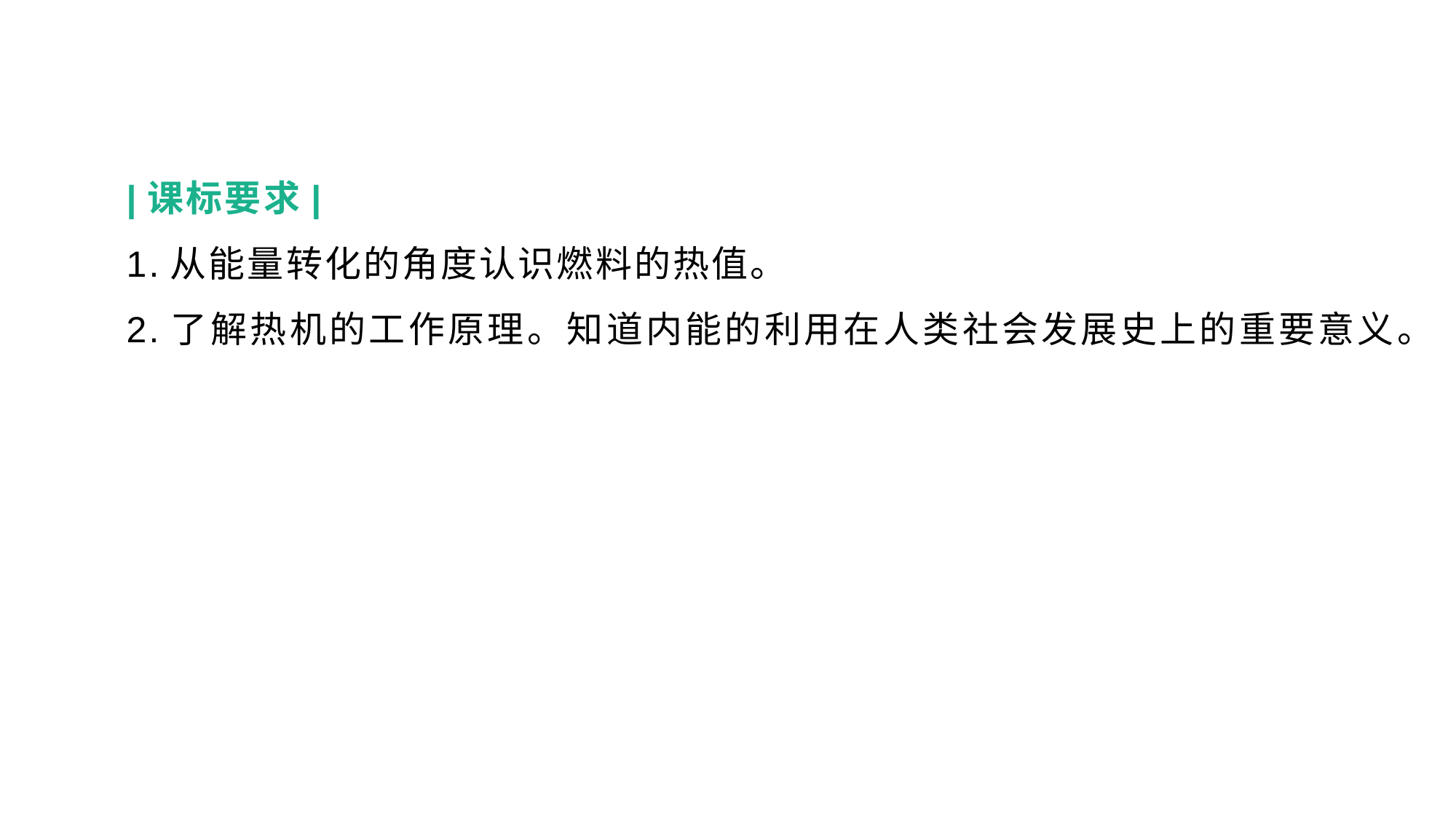

|课标要求|
1.从能量转化的角度认识燃料的热值。
2.了解热机的工作原理。知道内能的利用在人类社会发展史上的重要意义。
思维导图 构建体系